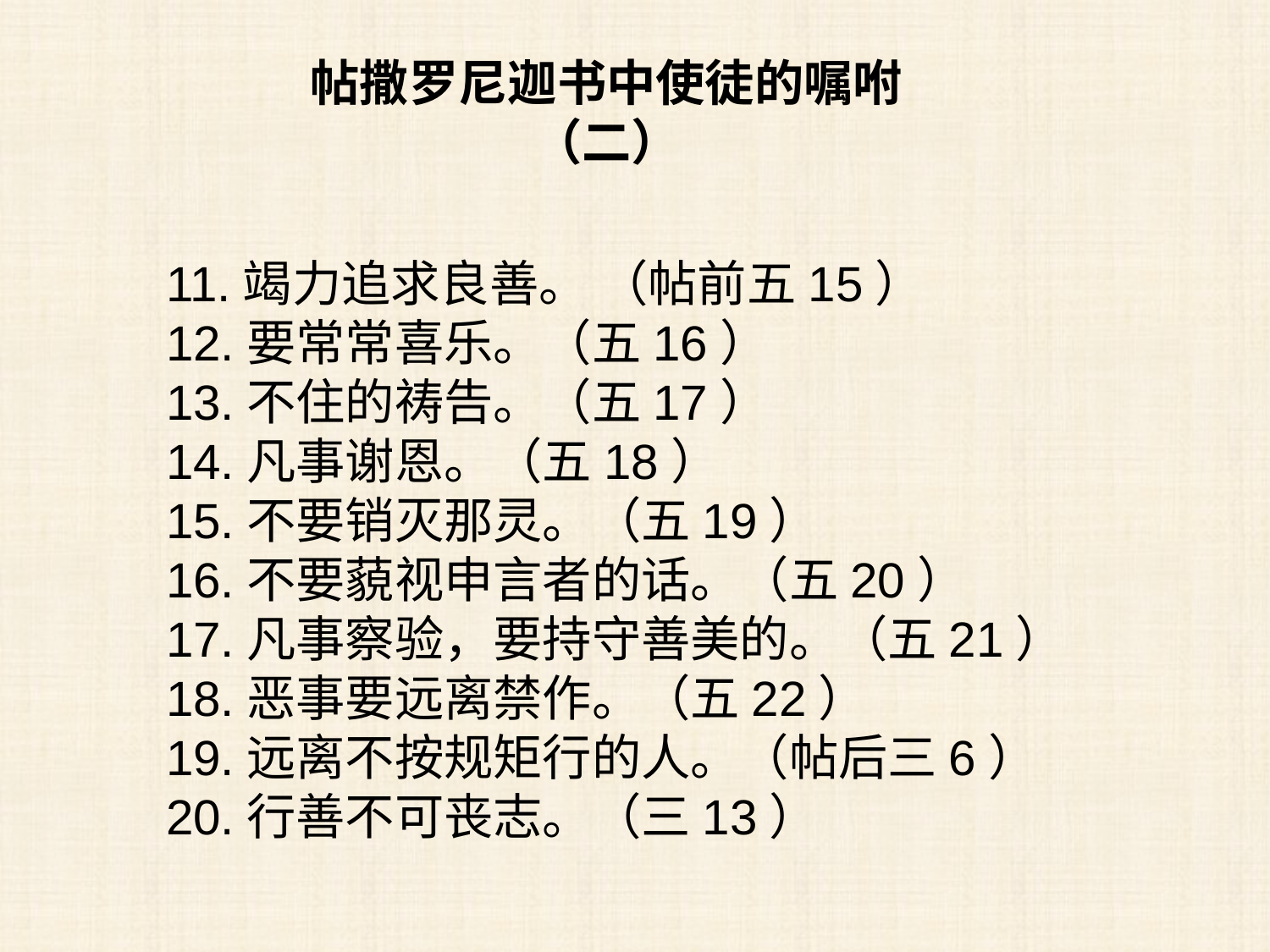

帖撒罗尼迦书中使徒的嘱咐
（二）
11.竭力追求良善。 （帖前五15）
12.要常常喜乐。（五16）
13.不住的祷告。（五17）
14.凡事谢恩。（五18）
15.不要销灭那灵。（五19）
16.不要藐视申言者的话。（五20）
17.凡事察验，要持守善美的。（五21）
18.恶事要远离禁作。（五22）
19.远离不按规矩行的人。（帖后三6）
20.行善不可丧志。（三13）